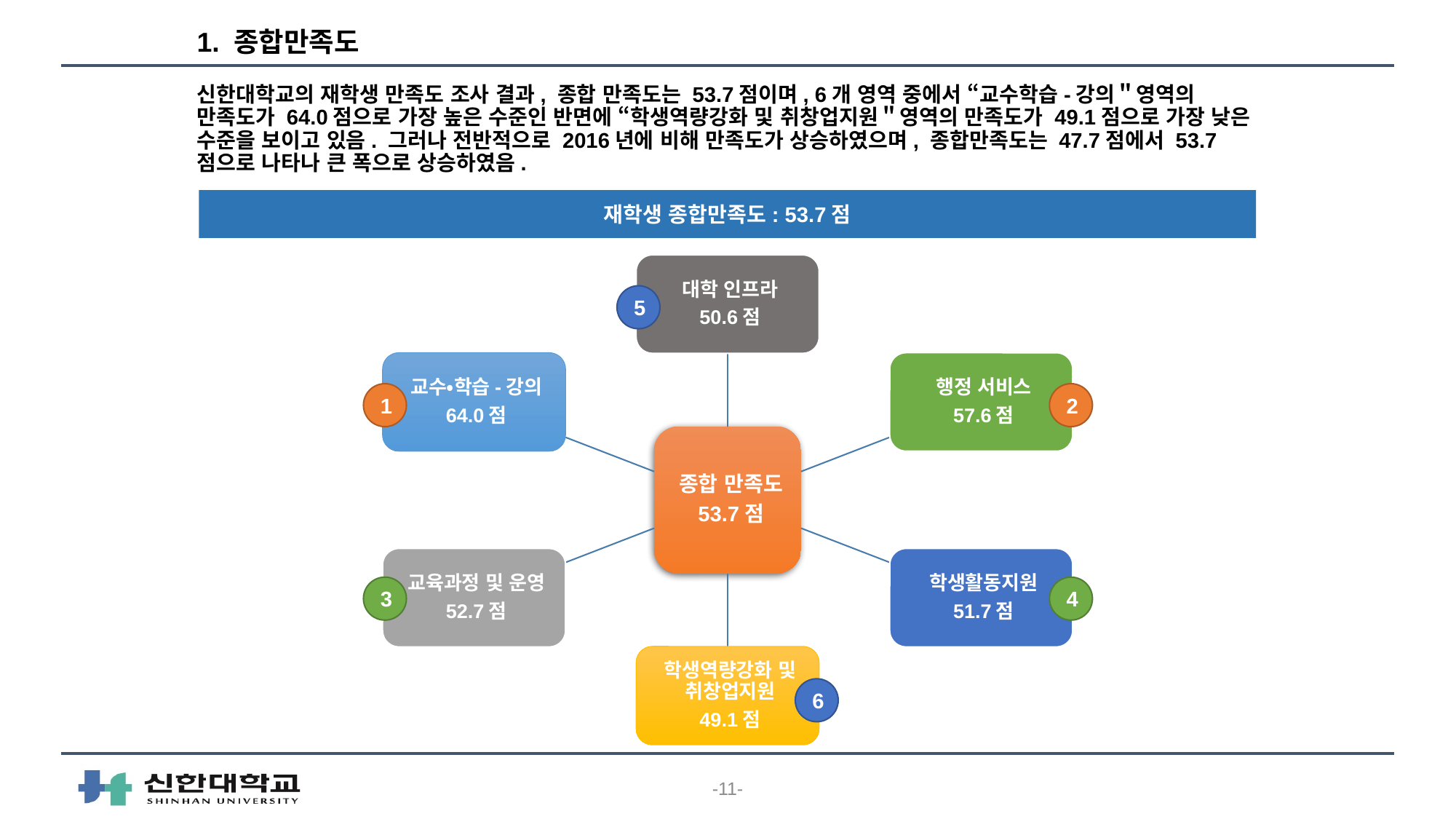

# 1. 종합만족도
신한대학교의 재학생 만족도 조사 결과, 종합 만족도는 53.7점이며, 6개 영역 중에서 “교수학습-강의＂영역의 만족도가 64.0점으로 가장 높은 수준인 반면에 “학생역량강화 및 취창업지원＂영역의 만족도가 49.1점으로 가장 낮은 수준을 보이고 있음. 그러나 전반적으로 2016년에 비해 만족도가 상승하였으며, 종합만족도는 47.7점에서 53.7점으로 나타나 큰 폭으로 상승하였음.
재학생 종합만족도: 53.7점
종합 만족도
53.7점
대학 인프라
50.6점
행정 서비스
57.6점
학생활동지원
51.7점
학생역량강화 및 취창업지원
49.1점
교육과정 및 운영
52.7점
교수•학습-강의
64.0점
5
1
2
3
4
6
-11-